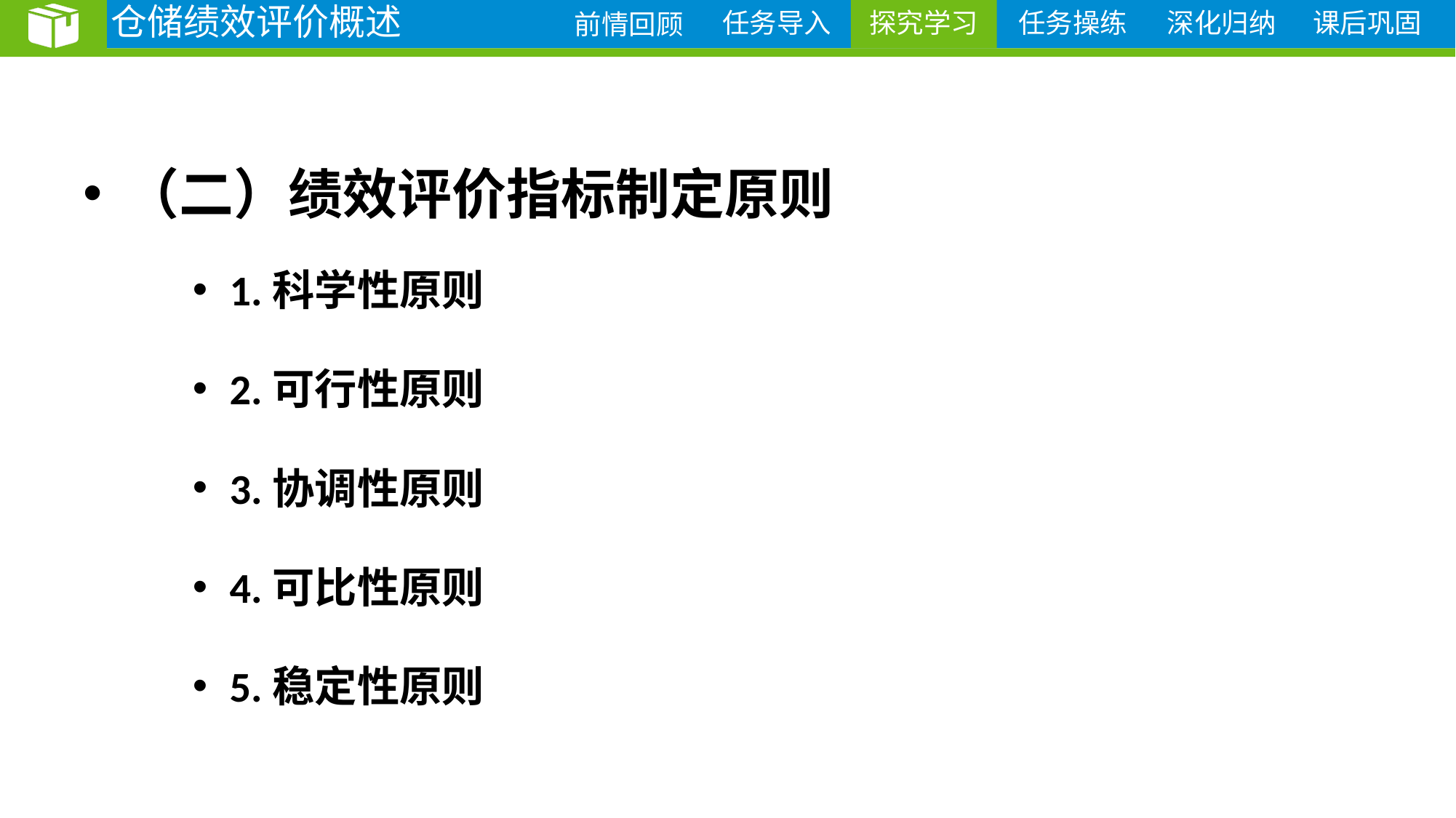

仓储绩效评价概述
探究学习
（二）绩效评价指标制定原则

 1.科学性原则

 2.可行性原则

 3.协调性原则

 4.可比性原则

 5.稳定性原则